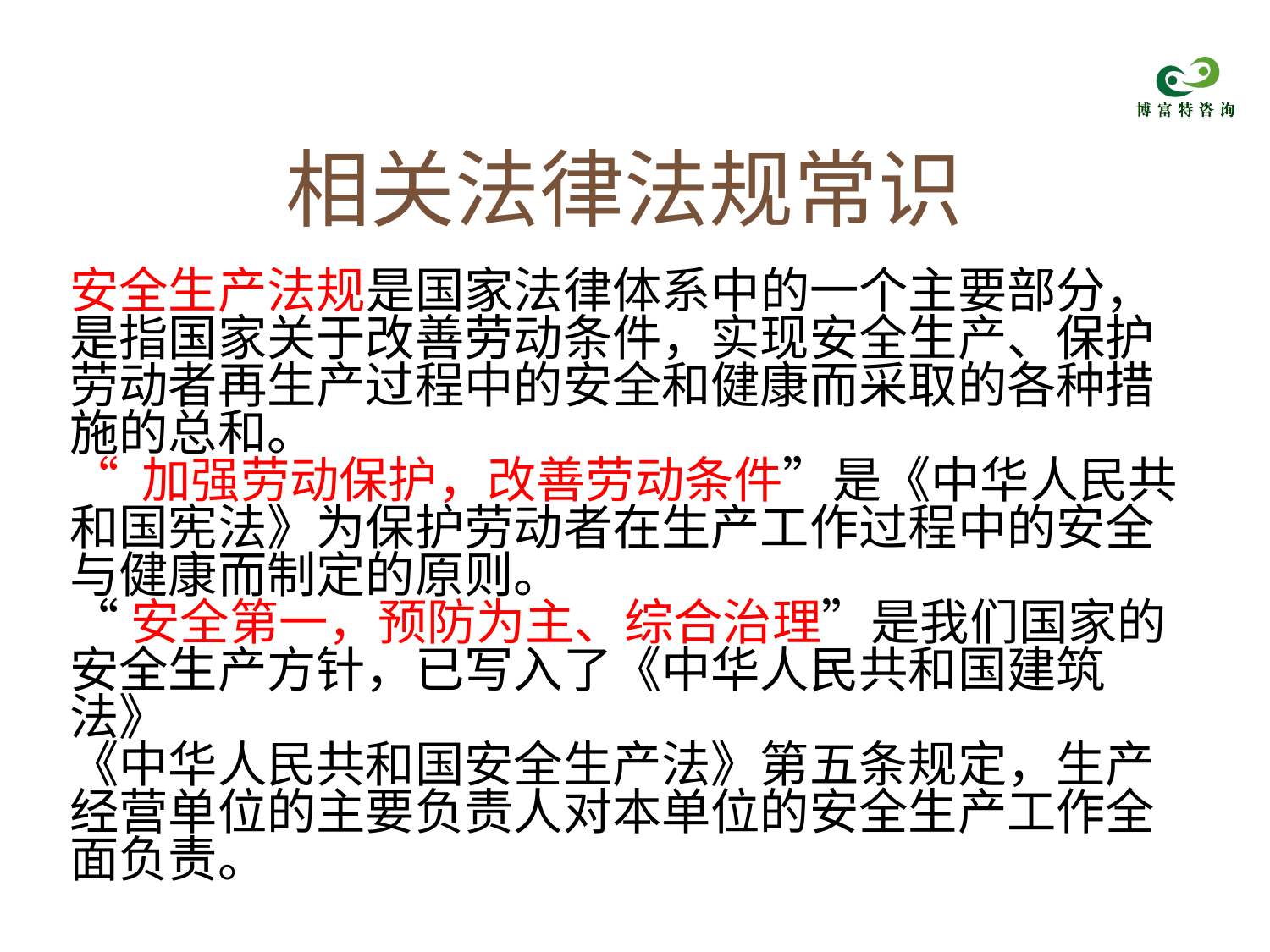

相关法律法规常识
安全生产法规是国家法律体系中的一个主要部分，是指国家关于改善劳动条件，实现安全生产、保护劳动者再生产过程中的安全和健康而采取的各种措施的总和。
“ 加强劳动保护，改善劳动条件”是《中华人民共和国宪法》为保护劳动者在生产工作过程中的安全与健康而制定的原则。
“安全第一，预防为主、综合治理”是我们国家的安全生产方针，已写入了《中华人民共和国建筑法》
《中华人民共和国安全生产法》第五条规定，生产经营单位的主要负责人对本单位的安全生产工作全面负责。